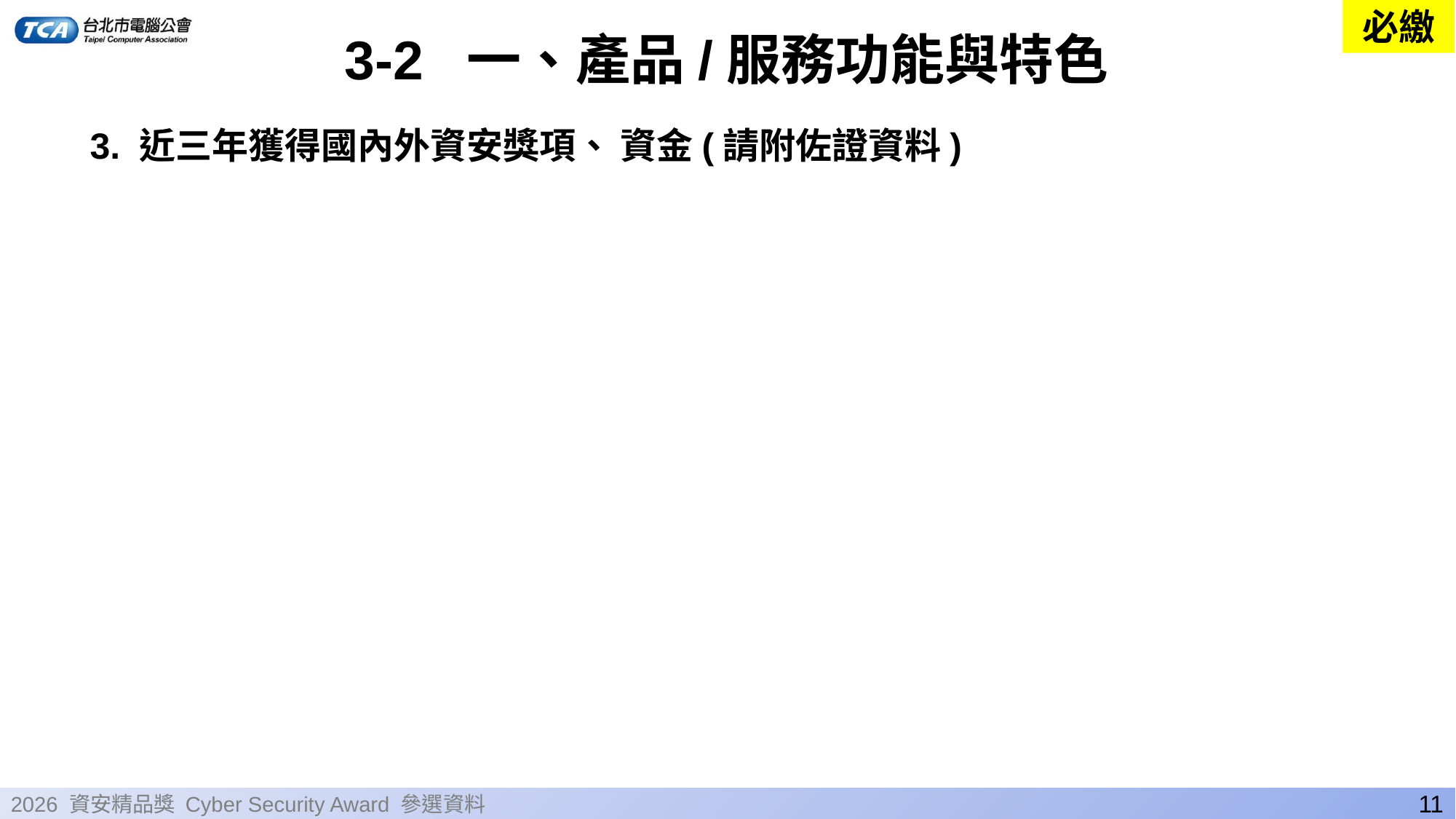

3-2  一、產品/服務功能與特色
必繳
3. 近三年獲得國內外資安獎項、 資金(請附佐證資料)
11